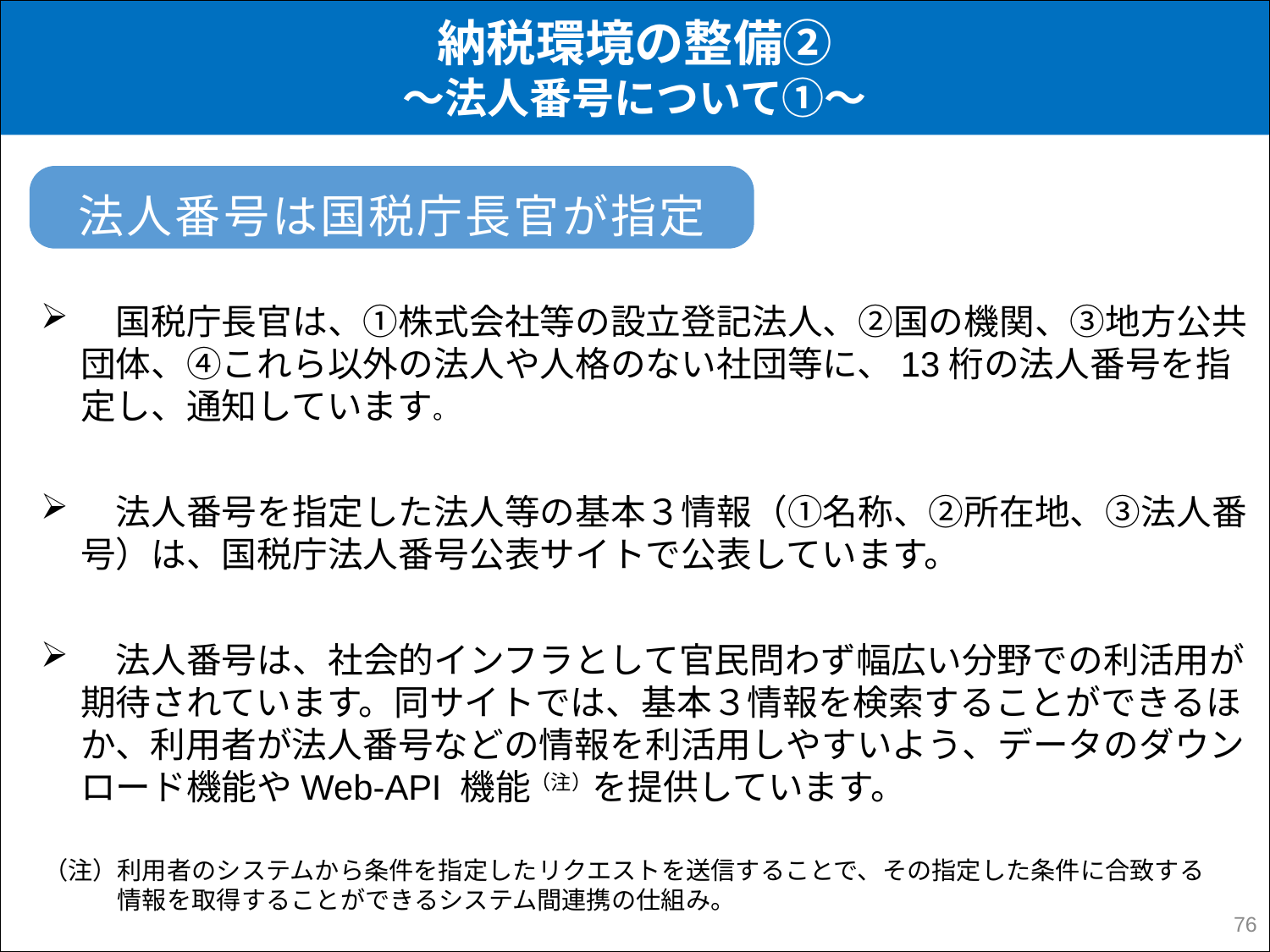

# 納税環境の整備② ～法人番号について①～

法人番号は国税庁長官が指定
　国税庁長官は、①株式会社等の設立登記法人、②国の機関、③地方公共団体、④これら以外の法人や人格のない社団等に、13桁の法人番号を指定し、通知しています。

　法人番号を指定した法人等の基本３情報（①名称、②所在地、③法人番号）は、国税庁法人番号公表サイトで公表しています。

　法人番号は、社会的インフラとして官民問わず幅広い分野での利活用が期待されています。同サイトでは、基本３情報を検索することができるほか、利用者が法人番号などの情報を利活用しやすいよう、データのダウンロード機能やWeb-API 機能（注）を提供しています。
（注）利用者のシステムから条件を指定したリクエストを送信することで、その指定した条件に合致する
　　　情報を取得することができるシステム間連携の仕組み。
76